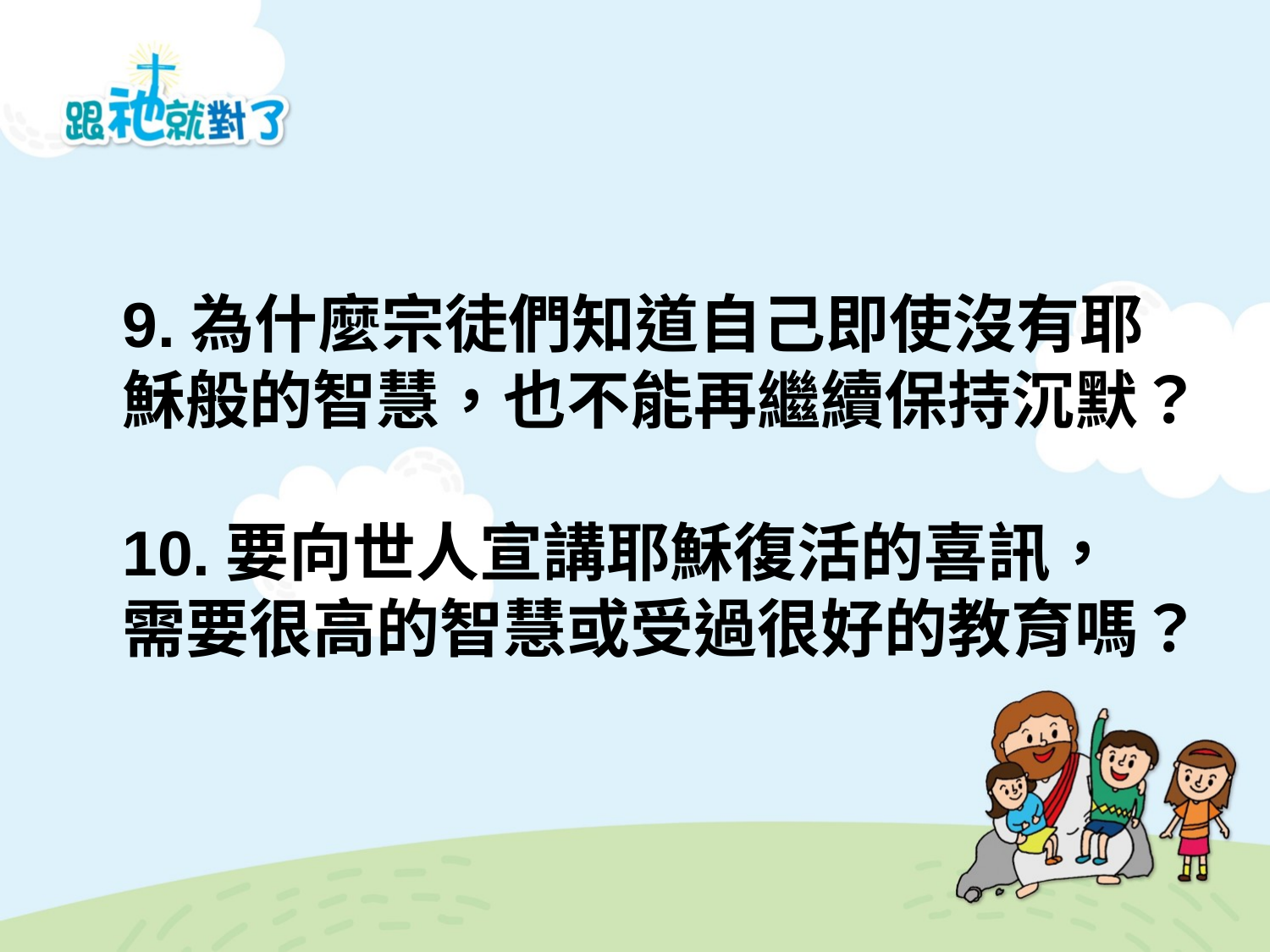

9.為什麼宗徒們知道自己即使沒有耶穌般的智慧，也不能再繼續保持沉默？

10.要向世人宣講耶穌復活的喜訊，需要很高的智慧或受過很好的教育嗎？